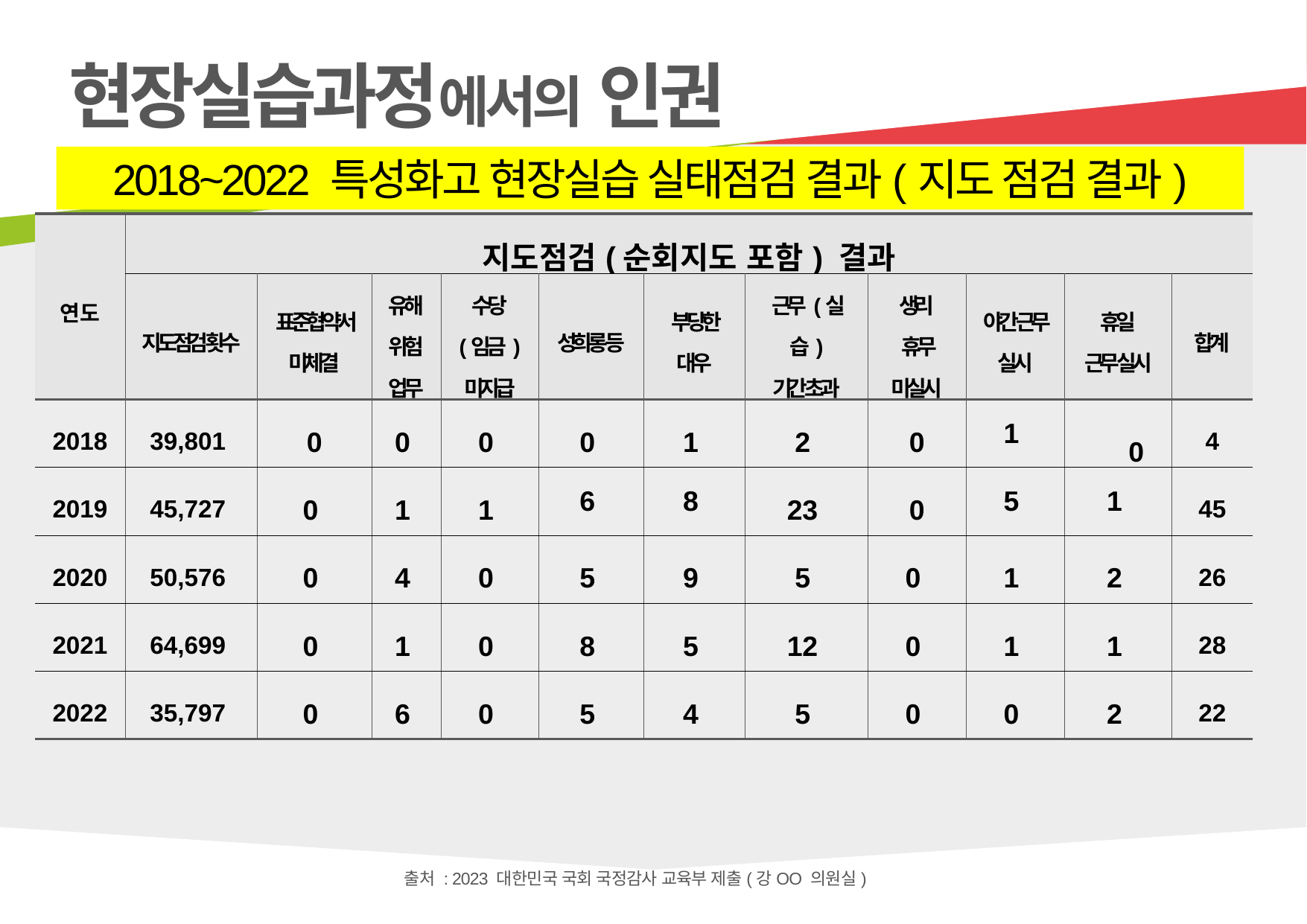

현장실습과정에서의 인권
2018~2022 특성화고 현장실습 실태점검 결과(지도 점검 결과)
| 연도 | 지도점검(순회지도 포함) 결과 |  |  |  |  |  |  |  |  |  |  |
| --- | --- | --- | --- | --- | --- | --- | --- | --- | --- | --- | --- |
|  | 지도점검 횟수 | 표준협약서 미체결 | 유해 위험 업무 | 수당 (임금) 미지급 | 성희롱 등 | 부당한 대우 | 근무(실습) 기간 초과 | 생리 휴무 미실시 | 야간 근무 실시 | 휴일 근무 실시 | 합계 |
| 2018 | 39,801 | 0 | 0 | 0 | 0 | 1 | 2 | 0 | 1 | 0 | 4 |
| 2019 | 45,727 | 0 | 1 | 1 | 6 | 8 | 23 | 0 | 5 | 1 | 45 |
| 2020 | 50,576 | 0 | 4 | 0 | 5 | 9 | 5 | 0 | 1 | 2 | 26 |
| 2021 | 64,699 | 0 | 1 | 0 | 8 | 5 | 12 | 0 | 1 | 1 | 28 |
| 2022 | 35,797 | 0 | 6 | 0 | 5 | 4 | 5 | 0 | 0 | 2 | 22 |
출처 : 2023 대한민국 국회 국정감사 교육부 제출(강OO 의원실)